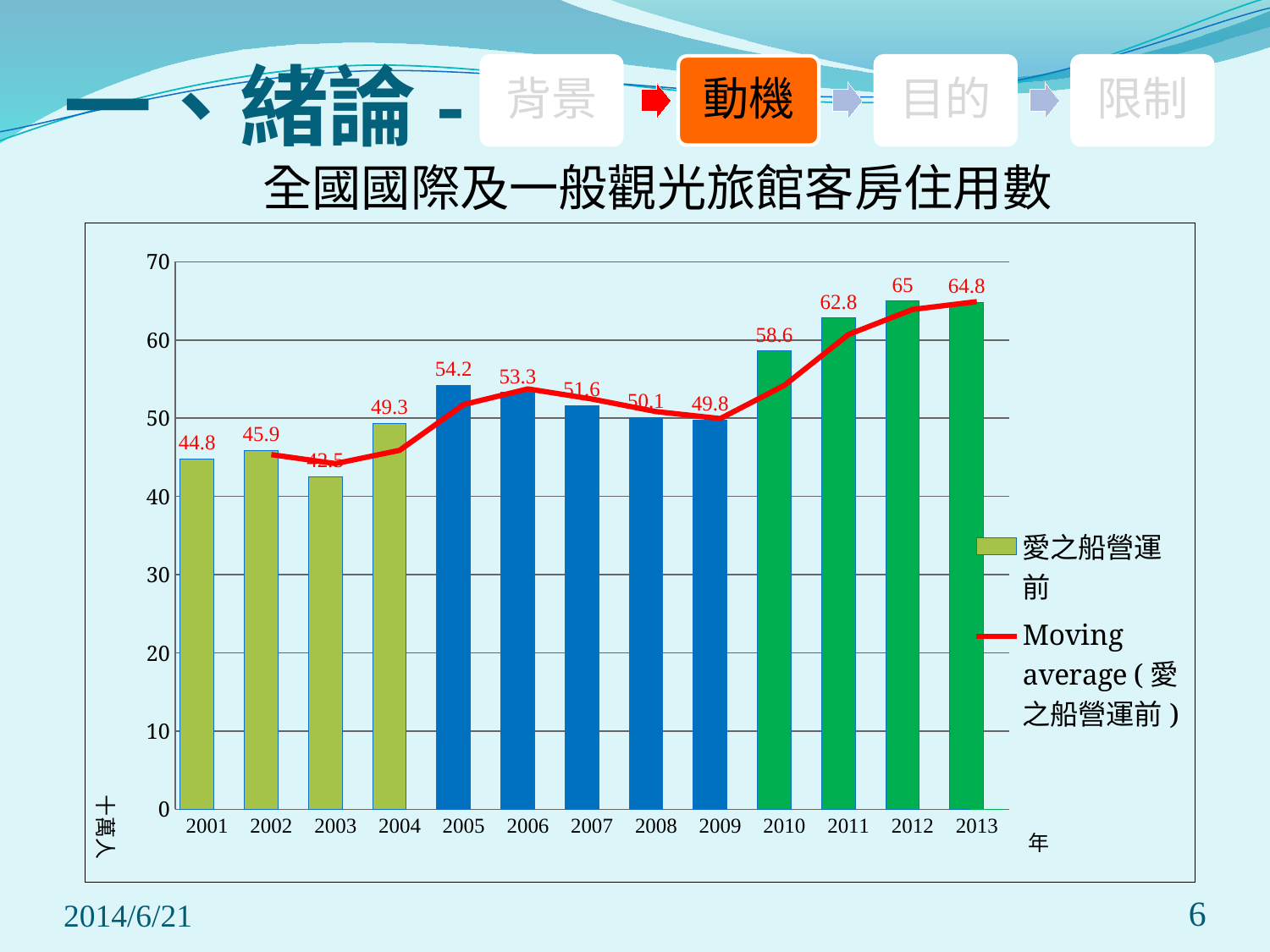

# 一、緒論-
背景
動機
目的
限制

全國國際及一般觀光旅館客房住用數

### Chart

| Category | 愛之船營運前 | 柴油愛之船 | 太陽能愛之船 |
|---|---|---|---|
| 2001 | 44.8 | None | None |
| 2002 | 45.9 | None | None |
| 2003 | 42.5 | None | None |
| 2004 | 49.3 | None | None |
| 2005 | 54.2 | None | None |
| 2006 | 53.3 | None | None |
| 2007 | 51.6 | None | None |
| 2008 | 50.1 | None | None |
| 2009 | 49.8 | None | None |
| 2010 | 58.6 | None | None |
| 2011 | 62.8 | None | None |
| 2012 | 65.0 | None | None |
| 2013 | 64.8 | 0.001 | 0.001 |
2014/6/21
6